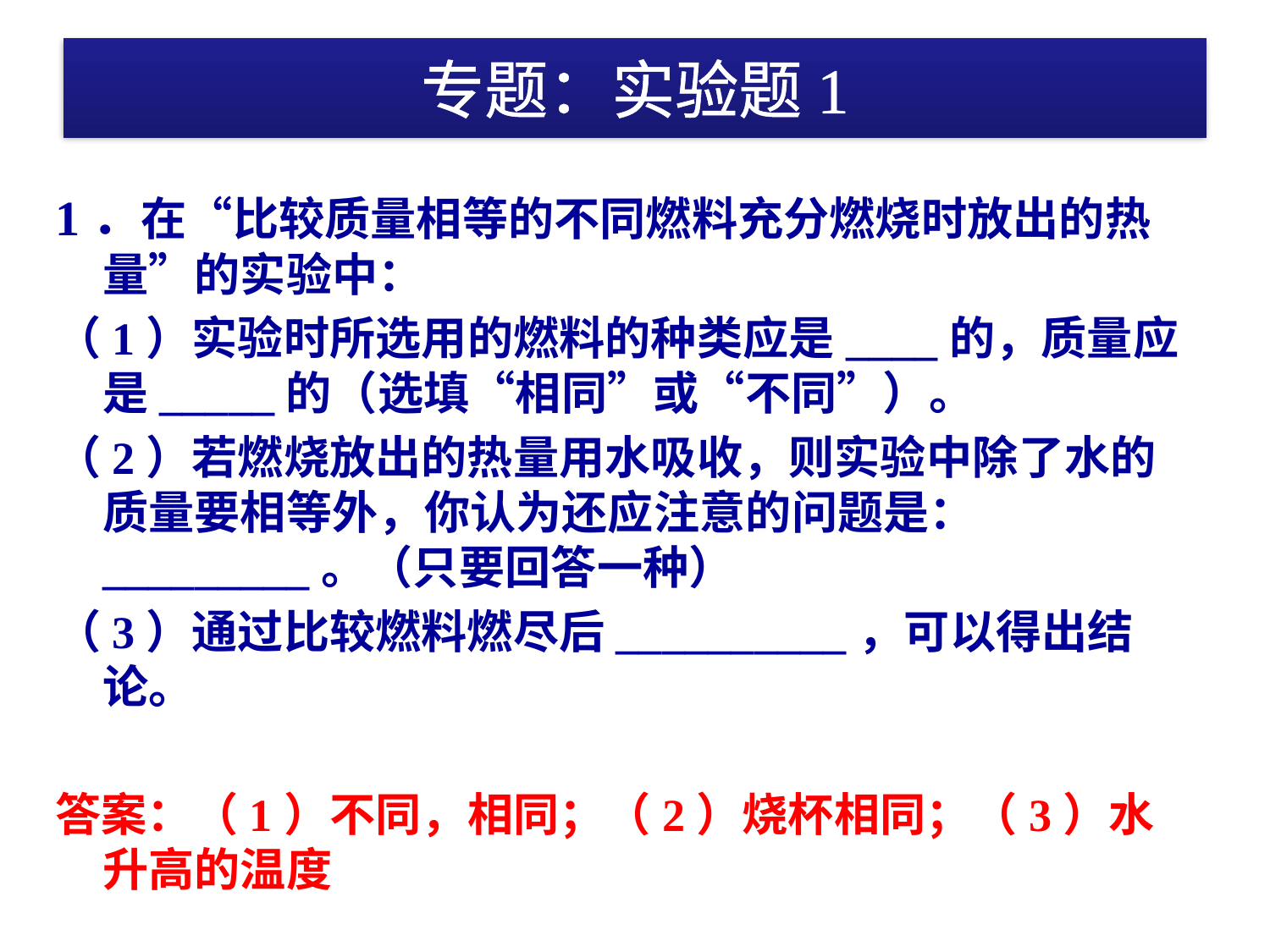

# 专题：实验题1
1．在“比较质量相等的不同燃料充分燃烧时放出的热量”的实验中：
（1）实验时所选用的燃料的种类应是____的，质量应是_____的（选填“相同”或“不同”）。
（2）若燃烧放出的热量用水吸收，则实验中除了水的质量要相等外，你认为还应注意的问题是：_________。（只要回答一种）
（3）通过比较燃料燃尽后__________，可以得出结论。

答案：（1）不同，相同；（2）烧杯相同；（3）水升高的温度